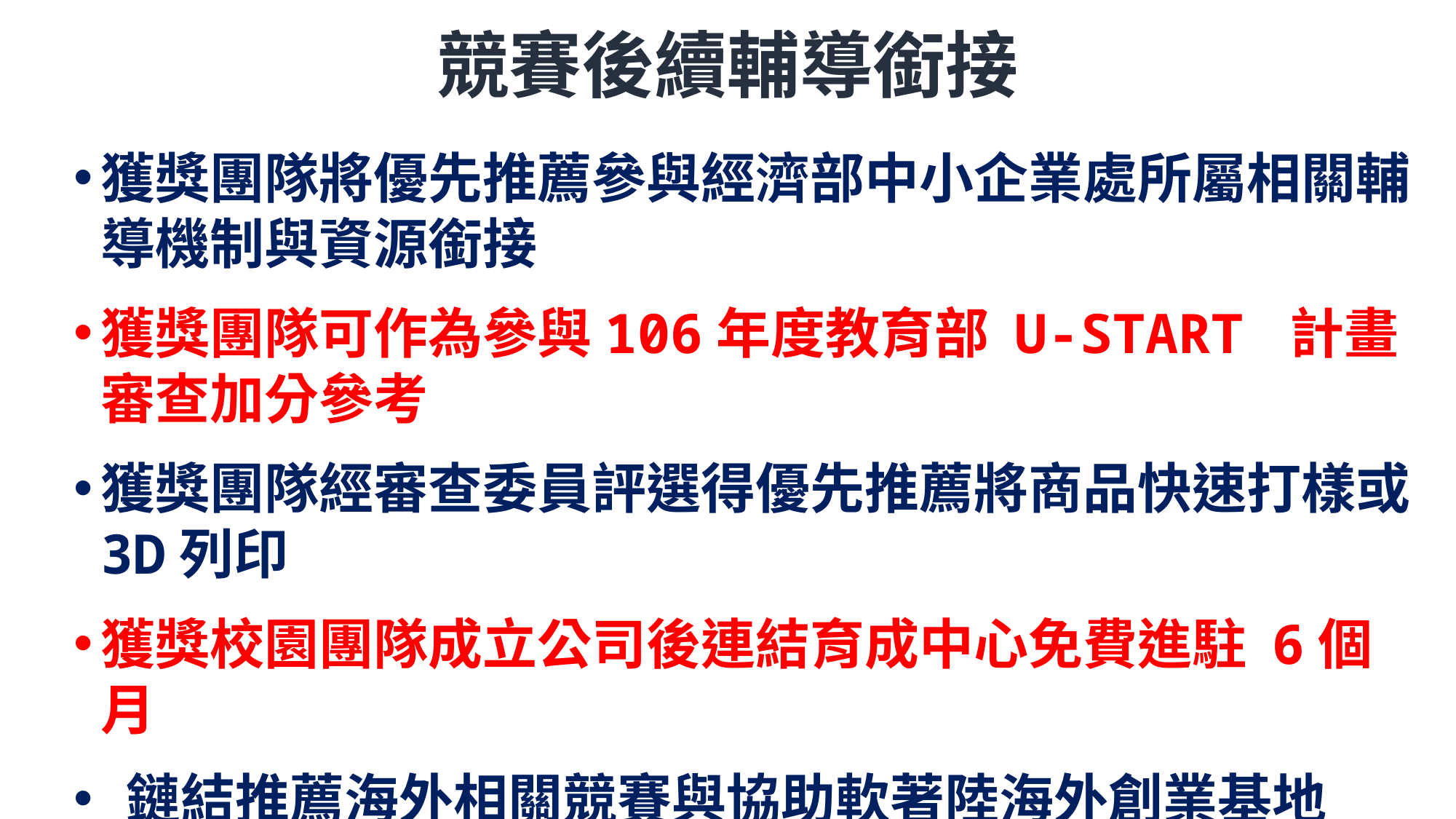

# 競賽後續輔導銜接
獲獎團隊將優先推薦參與經濟部中小企業處所屬相關輔導機制與資源銜接
獲獎團隊可作為參與106年度教育部 U-START 計畫審查加分參考
獲獎團隊經審查委員評選得優先推薦將商品快速打樣或3D列印
獲獎校園團隊成立公司後連結育成中心免費進駐 6個月
 鏈結推薦海外相關競賽與協助軟著陸海外創業基地